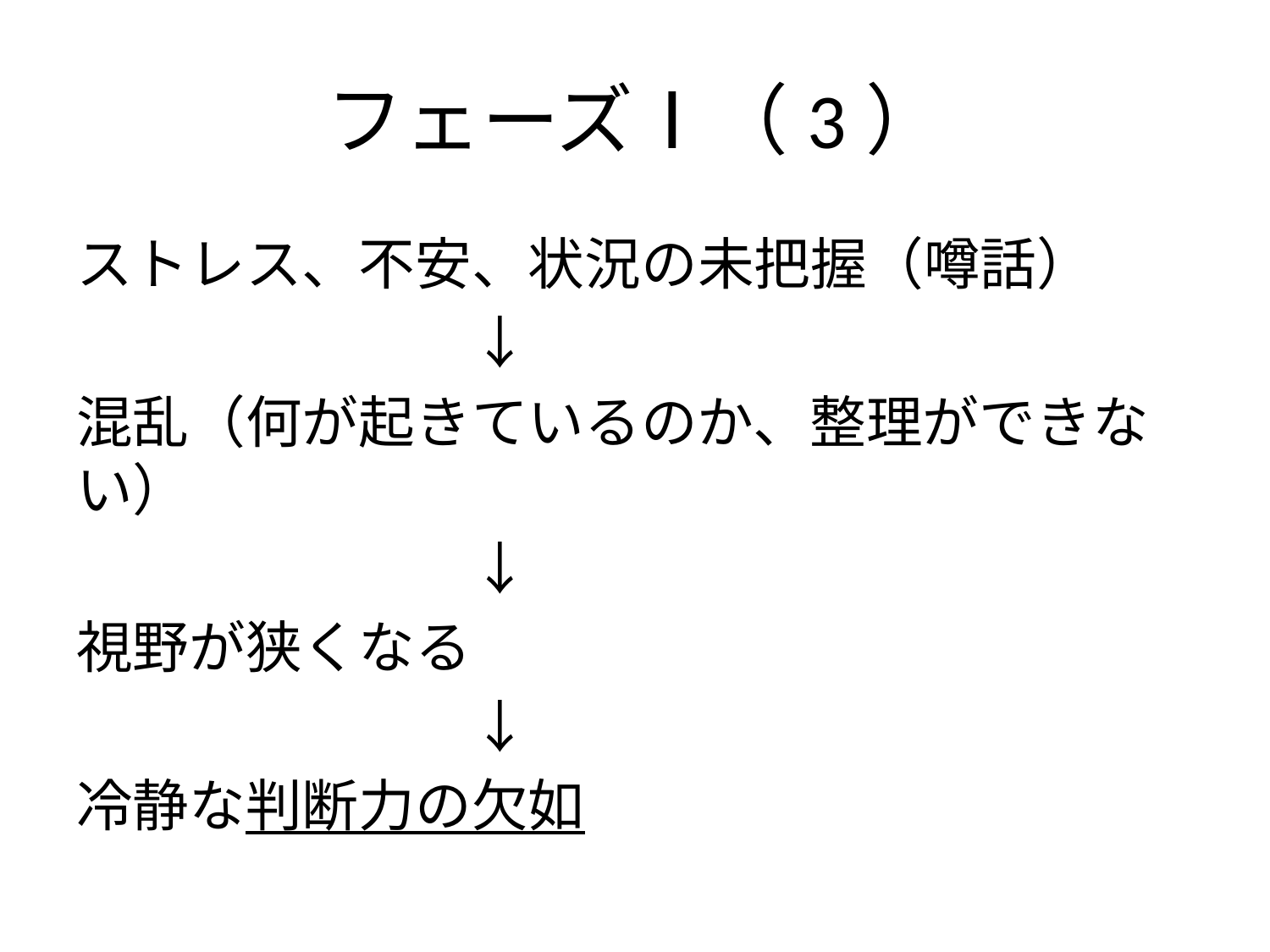

# フェーズⅠ（3）
ストレス、不安、状況の未把握（噂話）
　　　　　　　↓
混乱（何が起きているのか、整理ができない）
　　　　　　　↓
視野が狭くなる
　　　　　　　↓
冷静な判断力の欠如